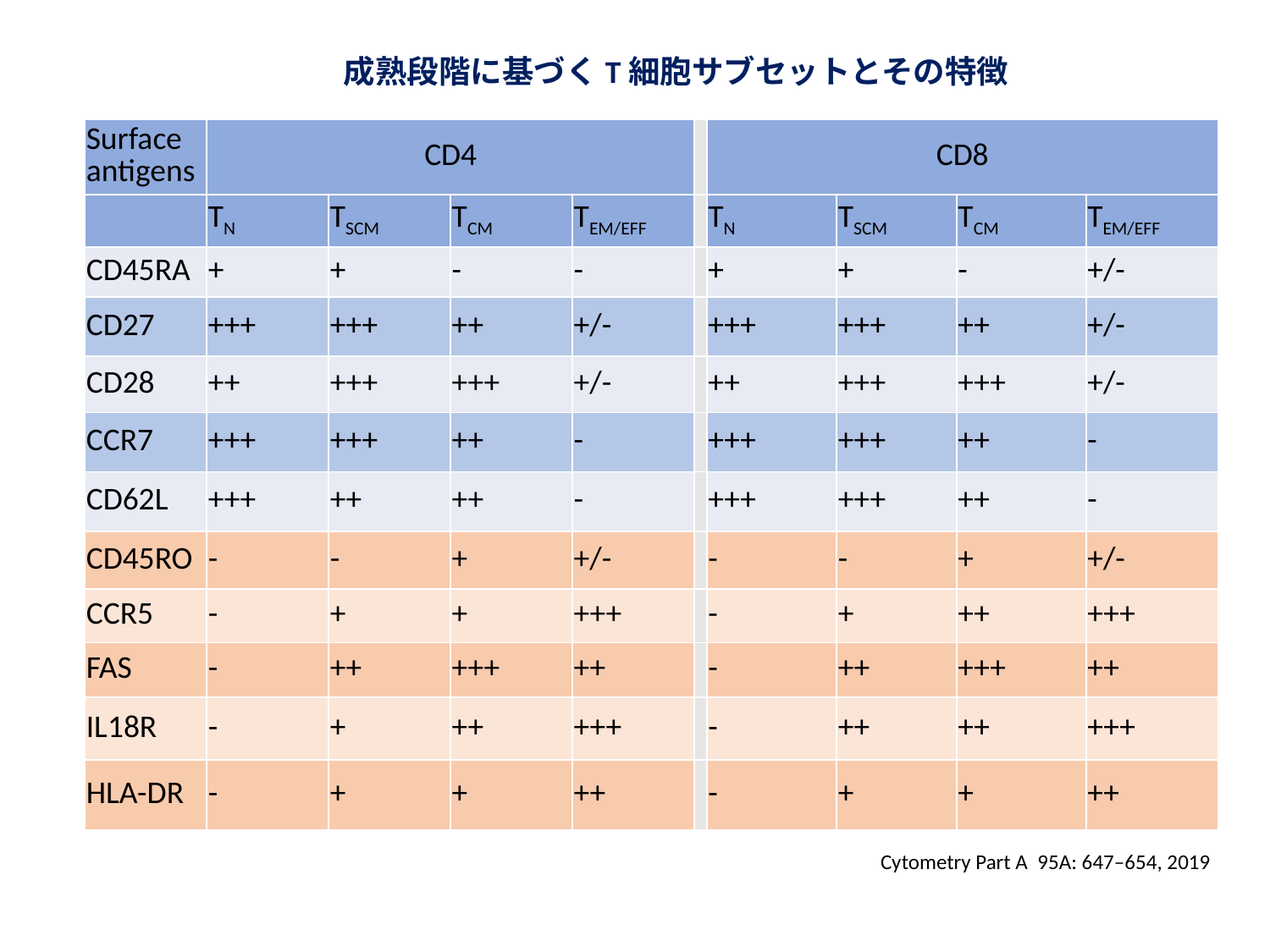

成熟段階に基づくT細胞サブセットとその特徴
| Surface antigens | CD4 |  |  |  |  | CD8 |  |  |  |
| --- | --- | --- | --- | --- | --- | --- | --- | --- | --- |
|  | TN | TSCM | TCM | TEM/EFF |  | TN | TSCM | TCM | TEM/EFF |
| CD45RA | + | + | - | - |  | + | + | - | +/- |
| CD27 | +++ | +++ | ++ | +/- |  | +++ | +++ | ++ | +/- |
| CD28 | ++ | +++ | +++ | +/- |  | ++ | +++ | +++ | +/- |
| CCR7 | +++ | +++ | ++ | - |  | +++ | +++ | ++ | - |
| CD62L | +++ | ++ | ++ | - |  | +++ | +++ | ++ | - |
| CD45RO | - | - | + | +/- |  | - | - | + | +/- |
| CCR5 | - | + | + | +++ |  | - | + | ++ | +++ |
| FAS | - | ++ | +++ | ++ |  | - | ++ | +++ | ++ |
| IL18R | - | + | ++ | +++ |  | - | ++ | ++ | +++ |
| HLA-DR | - | + | + | ++ |  | - | + | + | ++ |
Cytometry Part A  95A: 647–654, 2019